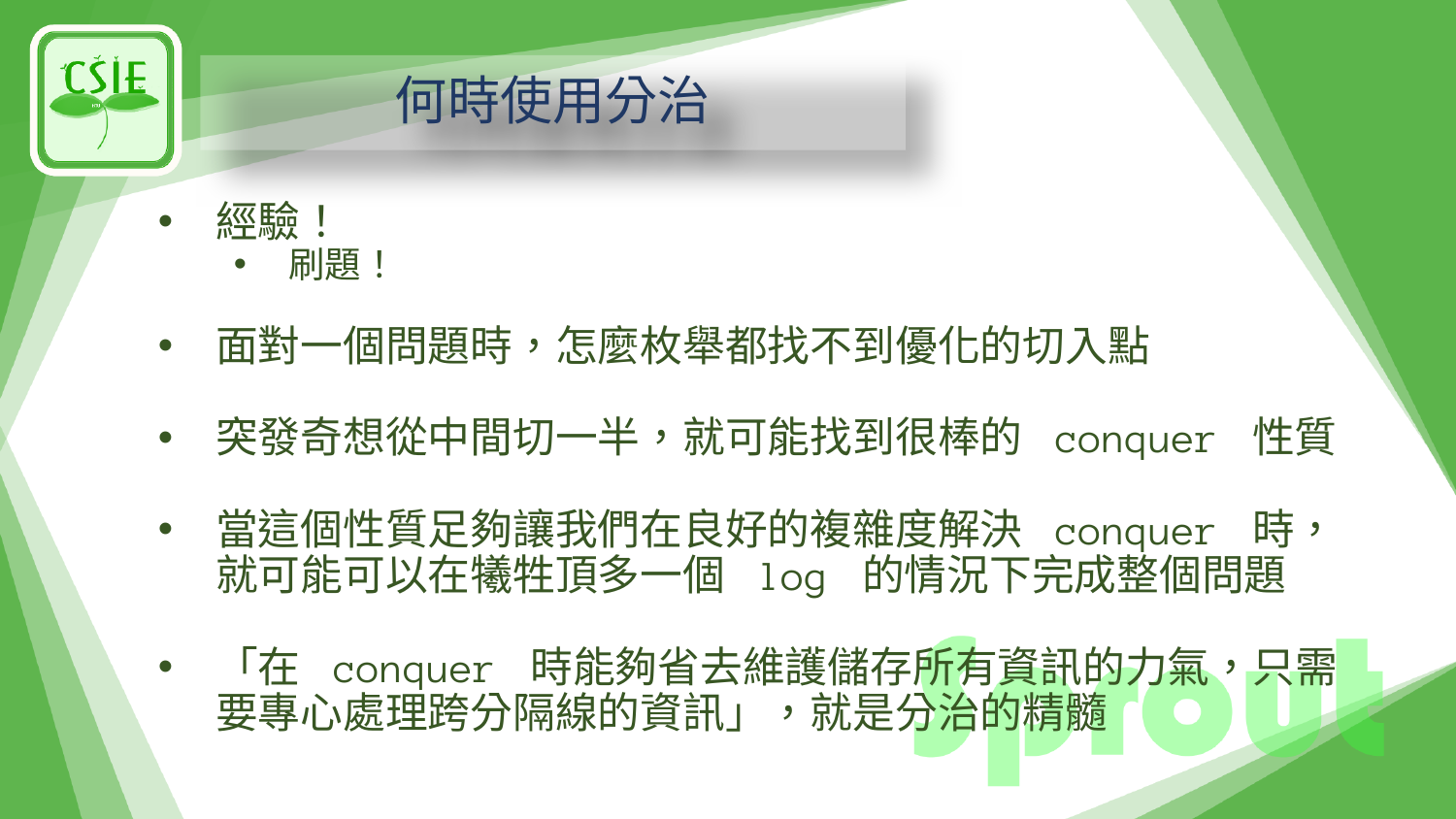

# 何時使用分治
經驗！
刷題！
面對一個問題時，怎麼枚舉都找不到優化的切入點
突發奇想從中間切一半，就可能找到很棒的 conquer 性質
當這個性質足夠讓我們在良好的複雜度解決 conquer 時，就可能可以在犧牲頂多一個 log 的情況下完成整個問題
「在 conquer 時能夠省去維護儲存所有資訊的力氣，只需要專心處理跨分隔線的資訊」，就是分治的精髓